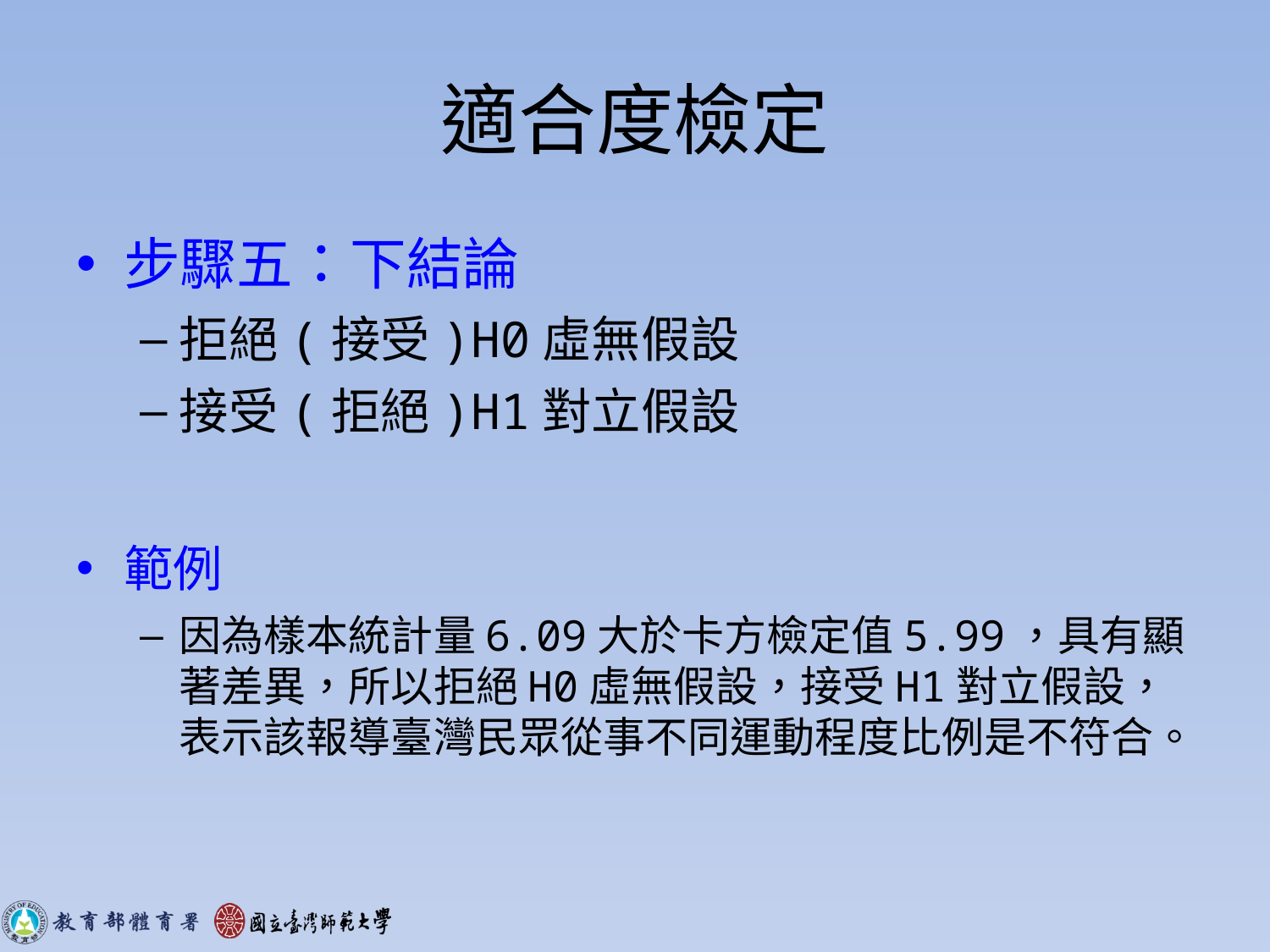

# 適合度檢定
步驟五：下結論
拒絕(接受)H0虛無假設
接受(拒絕)H1對立假設

範例
因為樣本統計量6.09大於卡方檢定值5.99，具有顯著差異，所以拒絕H0虛無假設，接受H1對立假設，表示該報導臺灣民眾從事不同運動程度比例是不符合。